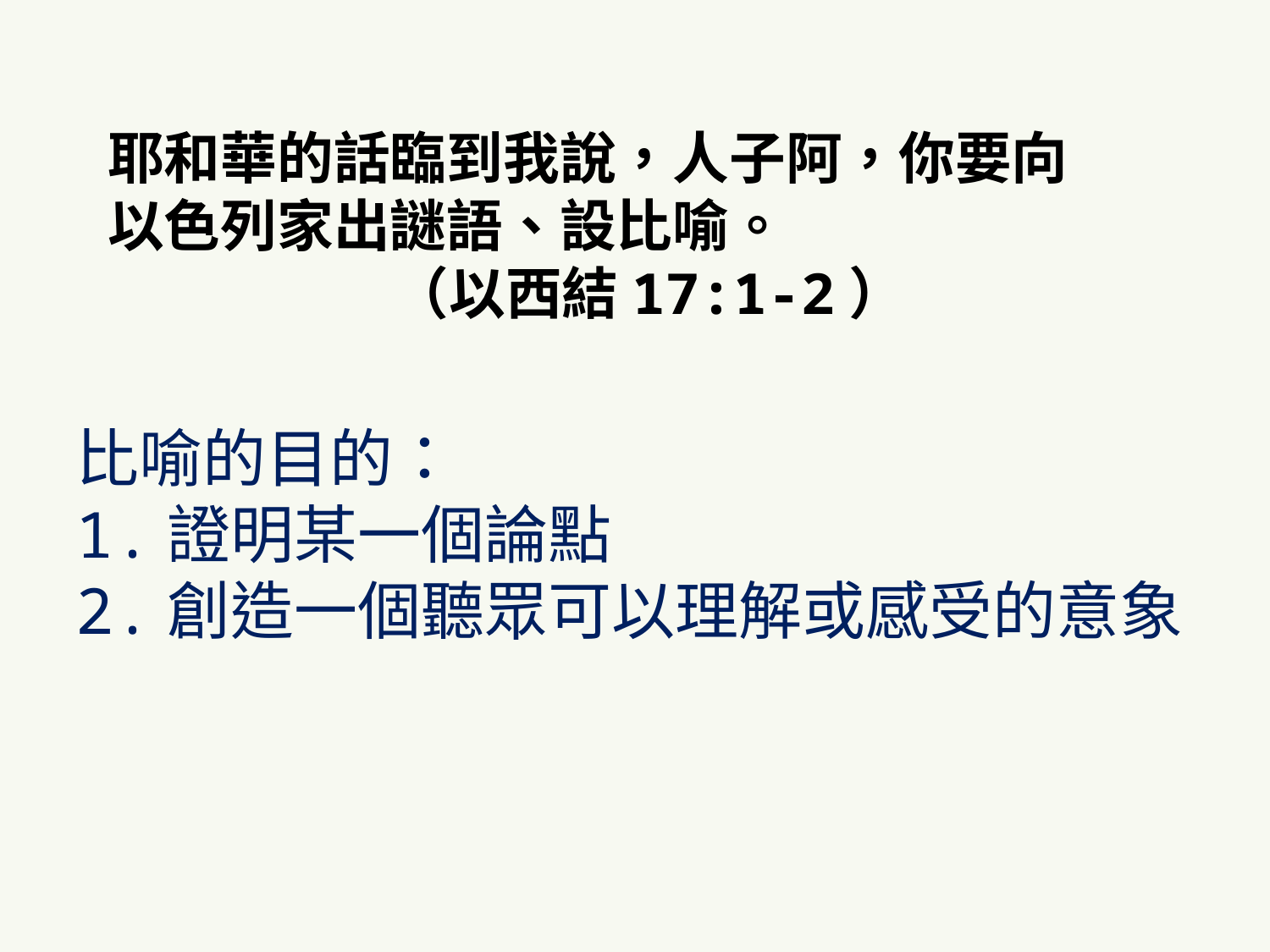

耶和華的話臨到我說，人子阿，你要向以色列家出謎語、設比喻。
                     （以西結17:1-2）
比喻的目的：
1.證明某一個論點
2.創造一個聽眾可以理解或感受的意象